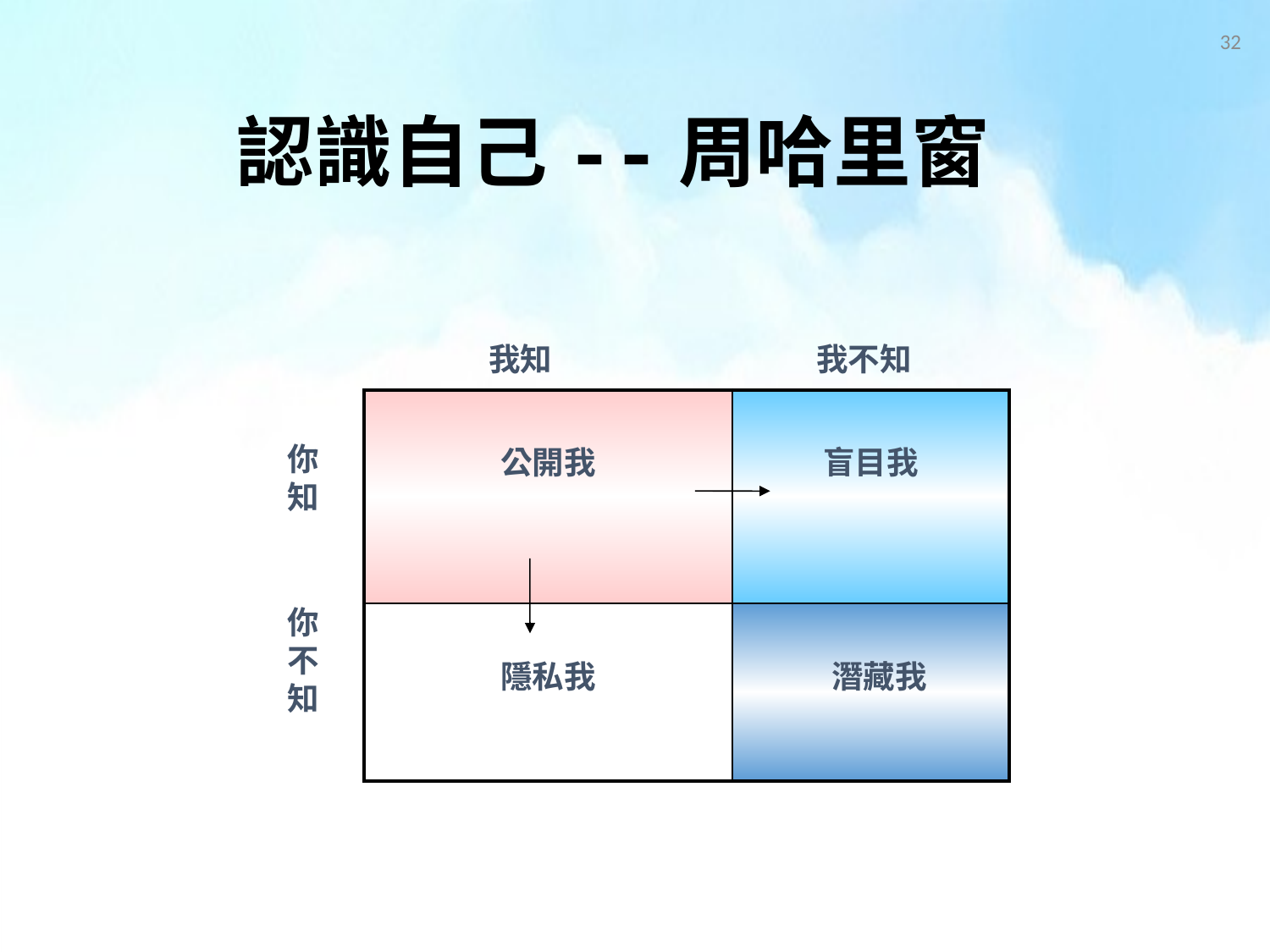

32
# 認識自己--周哈里窗
我知
我不知

| 公開我 | 盲目我 |
| --- | --- |
| 隱私我 | 潛藏我 |
你知

你不知